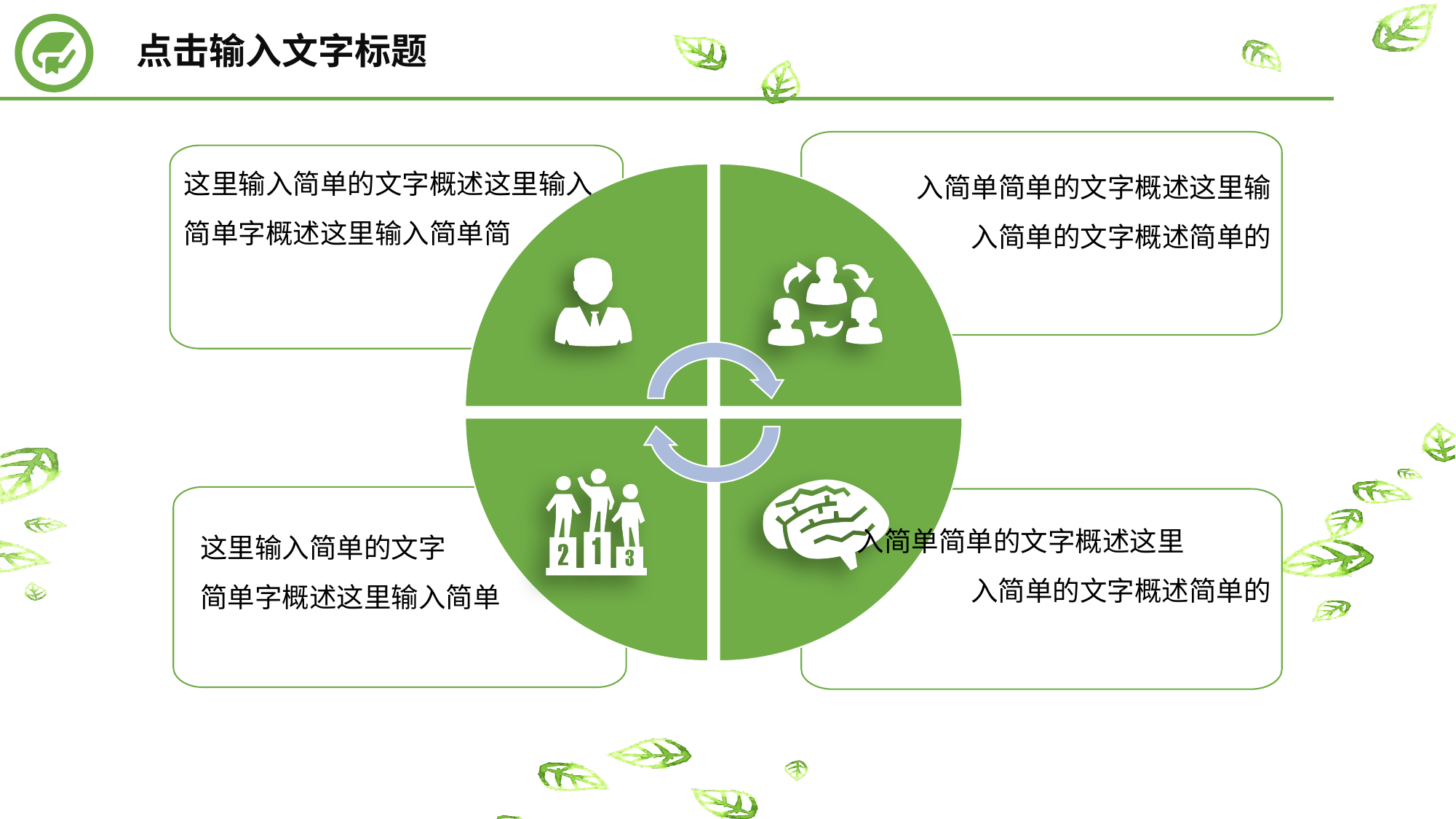

点击输入文字标题

这里输入简单的文字概述这里输入简单字概述这里输入简单简

入简单简单的文字概述这里输
               入简单的文字概述简单的

入简单简单的文字概述这里               入简单的文字概述简单的
这里输入简单的文字
简单字概述这里输入简单
延时